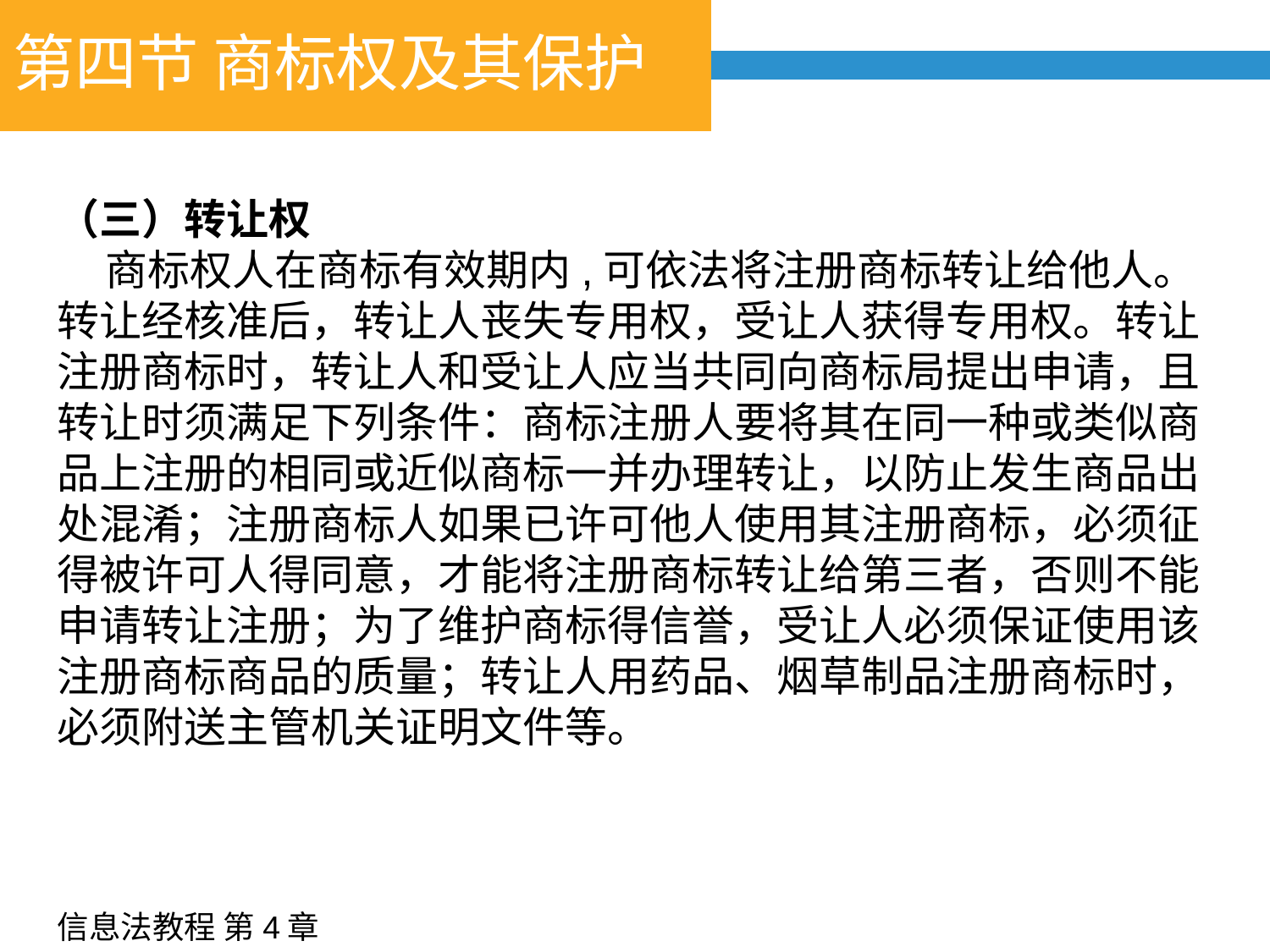

# 第四节 商标权及其保护
（三）转让权
    商标权人在商标有效期内,可依法将注册商标转让给他人。转让经核准后，转让人丧失专用权，受让人获得专用权。转让注册商标时，转让人和受让人应当共同向商标局提出申请，且转让时须满足下列条件：商标注册人要将其在同一种或类似商品上注册的相同或近似商标一并办理转让，以防止发生商品出处混淆；注册商标人如果已许可他人使用其注册商标，必须征得被许可人得同意，才能将注册商标转让给第三者，否则不能申请转让注册；为了维护商标得信誉，受让人必须保证使用该注册商标商品的质量；转让人用药品、烟草制品注册商标时，必须附送主管机关证明文件等。
信息法教程 第4章